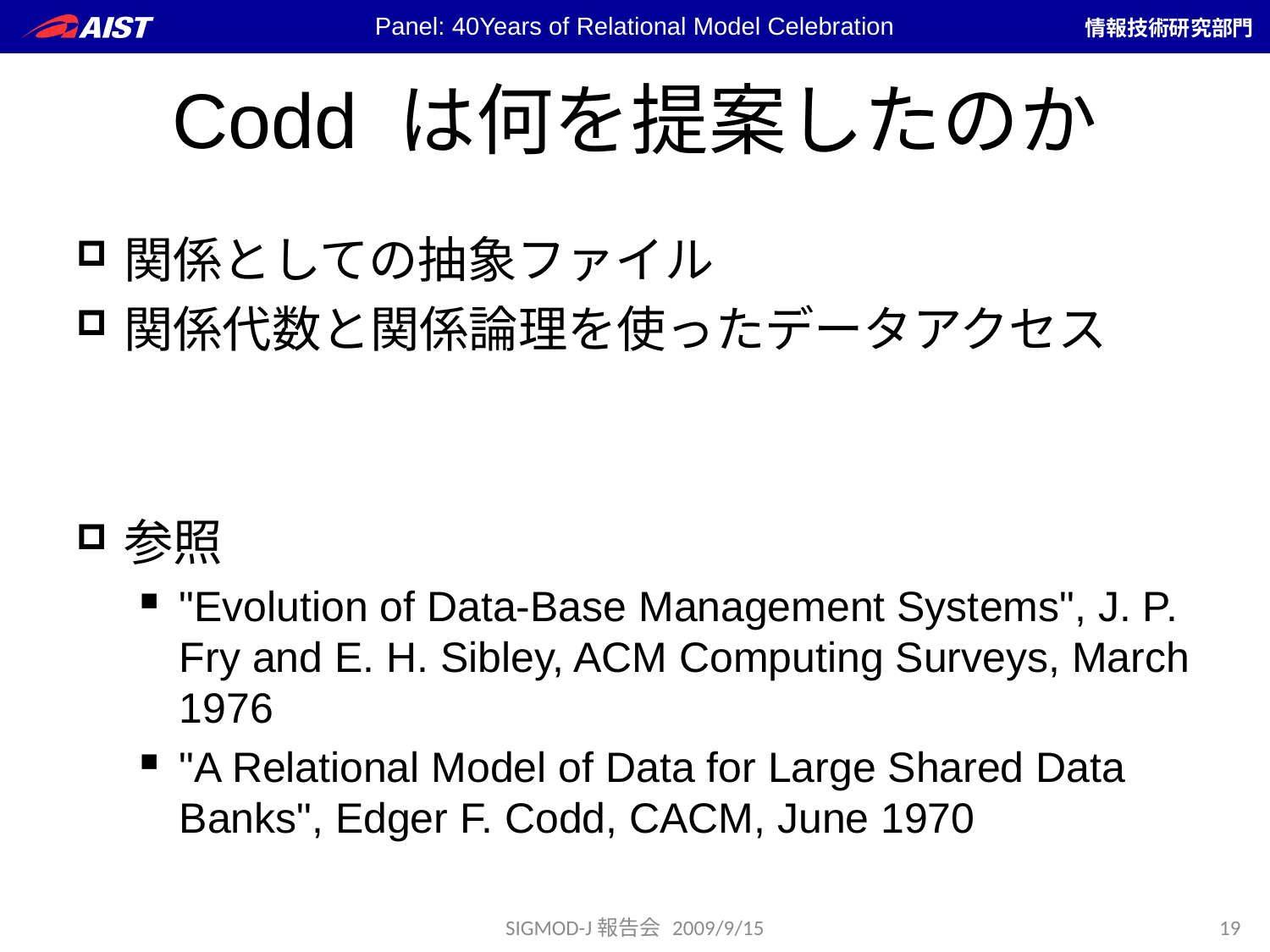

Panel: 40Years of Relational Model Celebration
# Codd は何を提案したのか
関係としての抽象ファイル
関係代数と関係論理を使ったデータアクセス

参照
"Evolution of Data-Base Management Systems", J. P. Fry and E. H. Sibley, ACM Computing Surveys, March 1976
"A Relational Model of Data for Large Shared Data Banks", Edger F. Codd, CACM, June 1970
SIGMOD-J報告会 2009/9/15
19